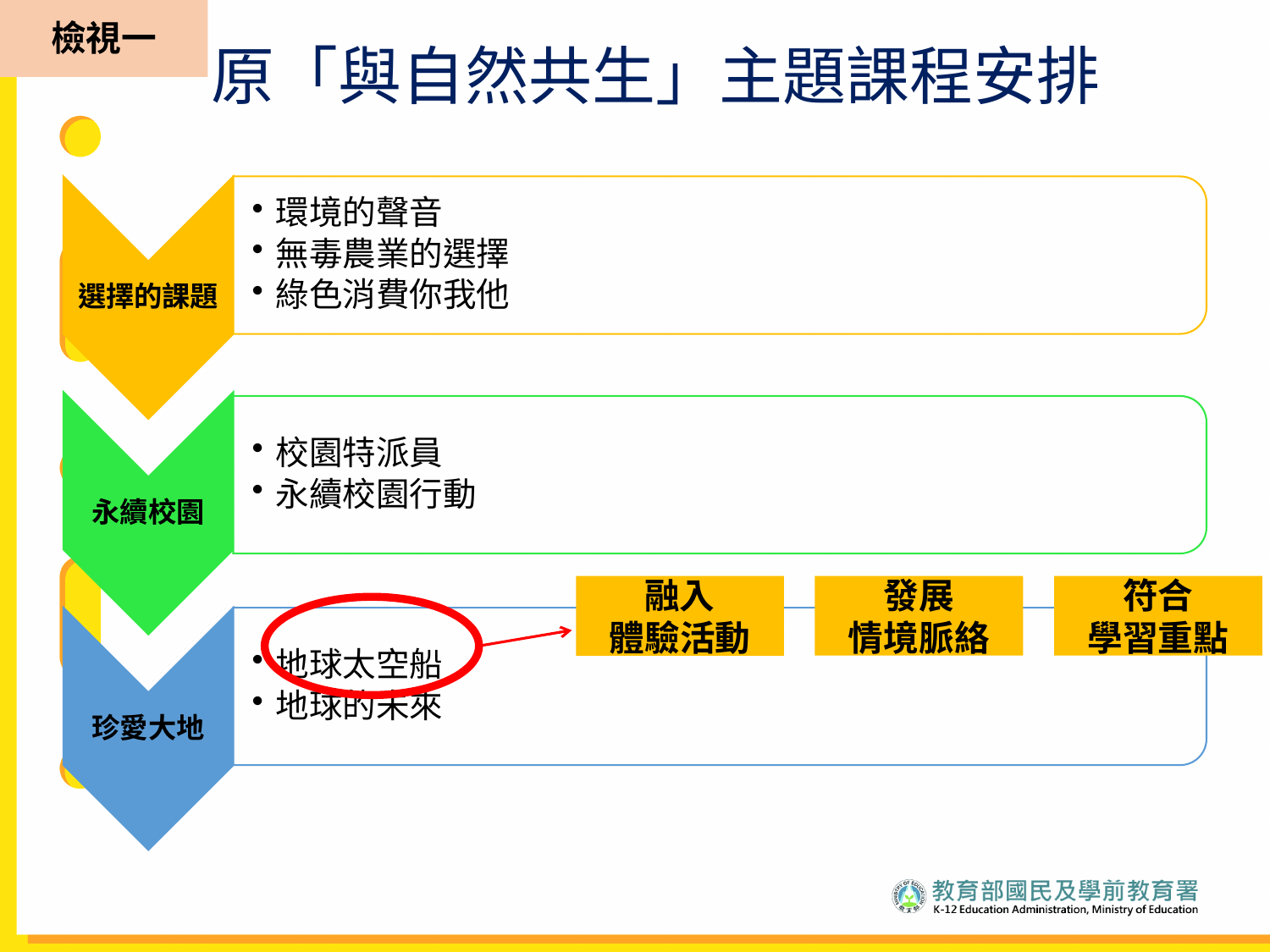

# 原「與自然共生」主題課程安排
檢視一
選擇的課題
環境的聲音
無毒農業的選擇
綠色消費你我他
永續校園
校園特派員
永續校園行動
珍愛大地
地球太空船
地球的未來
融入
體驗活動

發展
情境脈絡
符合
學習重點